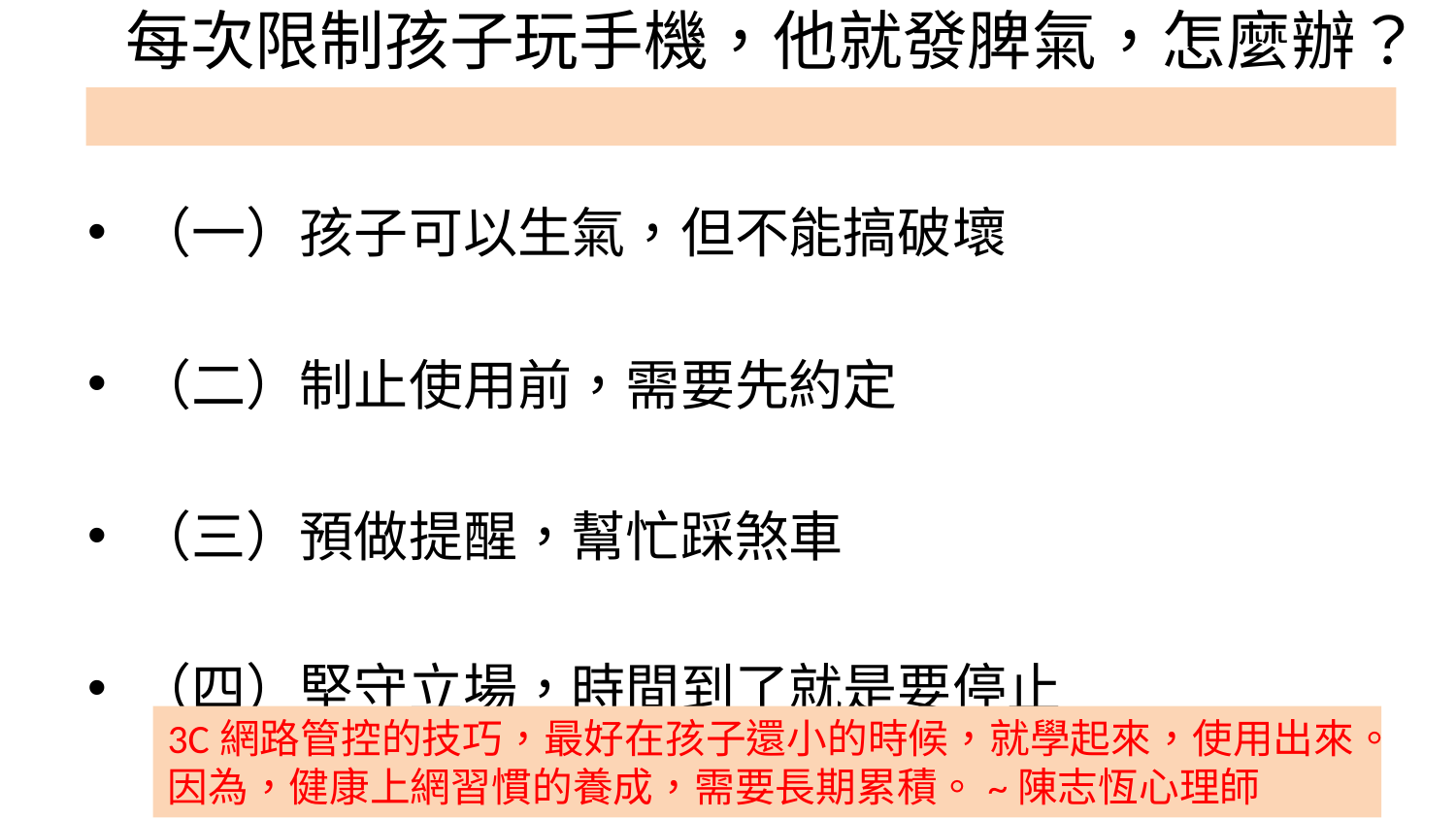

# 每次限制孩子玩手機，他就發脾氣，怎麼辦？
（一）孩子可以生氣，但不能搞破壞

（二）制止使用前，需要先約定

（三）預做提醒，幫忙踩煞車

（四）堅守立場，時間到了就是要停止

3C網路管控的技巧，最好在孩子還小的時候，就學起來，使用出來。因為，健康上網習慣的養成，需要長期累積。~陳志恆心理師
8